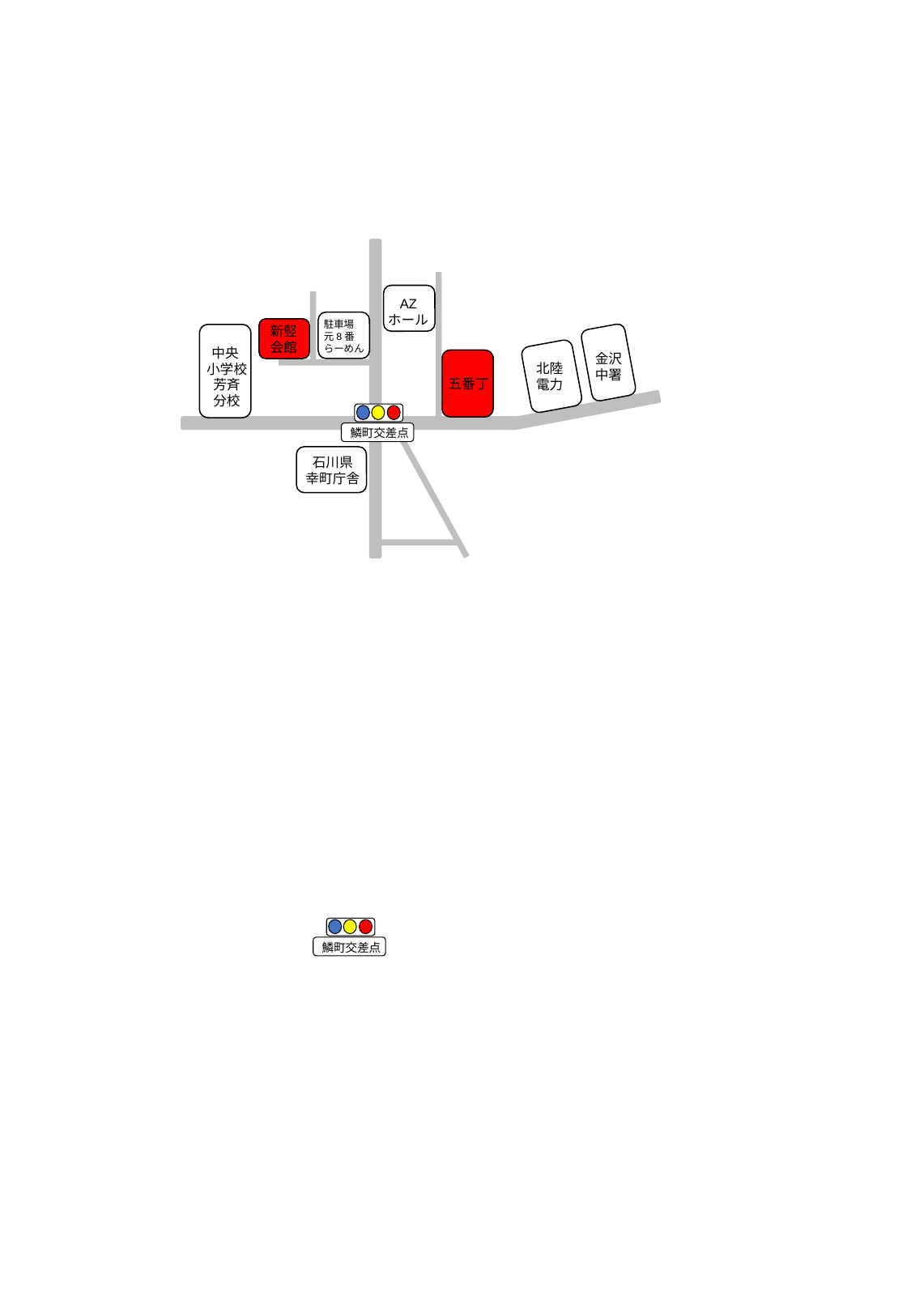

AZ
ホール

駐車場
元8番らーめん
新竪
会館

中央
小学校
芳斉
分校

金沢
中署

北陸
電力

五番丁

鱗町交差点

石川県
幸町庁舎

鱗町交差点